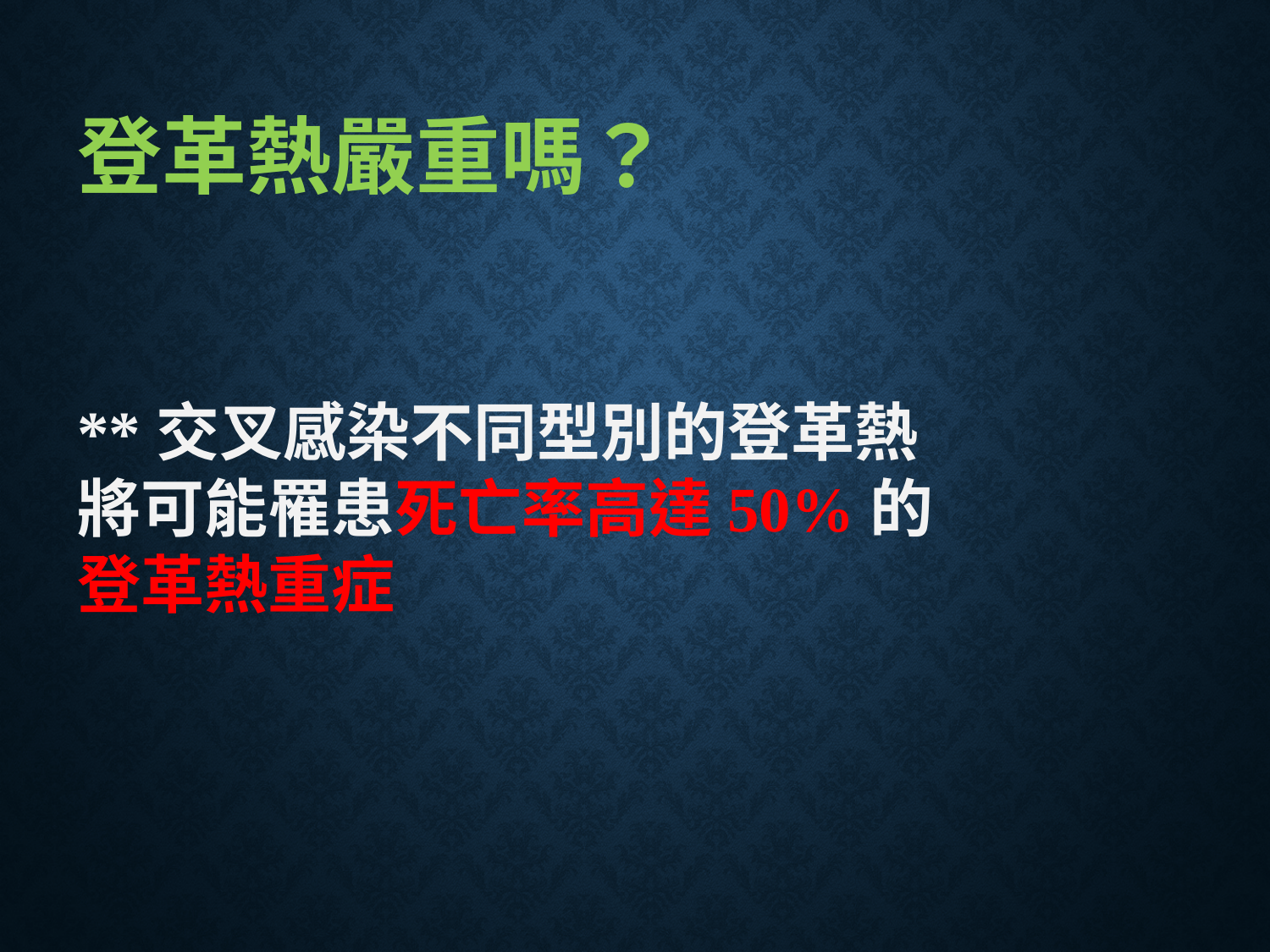

登革熱嚴重嗎？
**交叉感染不同型別的登革熱
將可能罹患死亡率高達50%的
登革熱重症